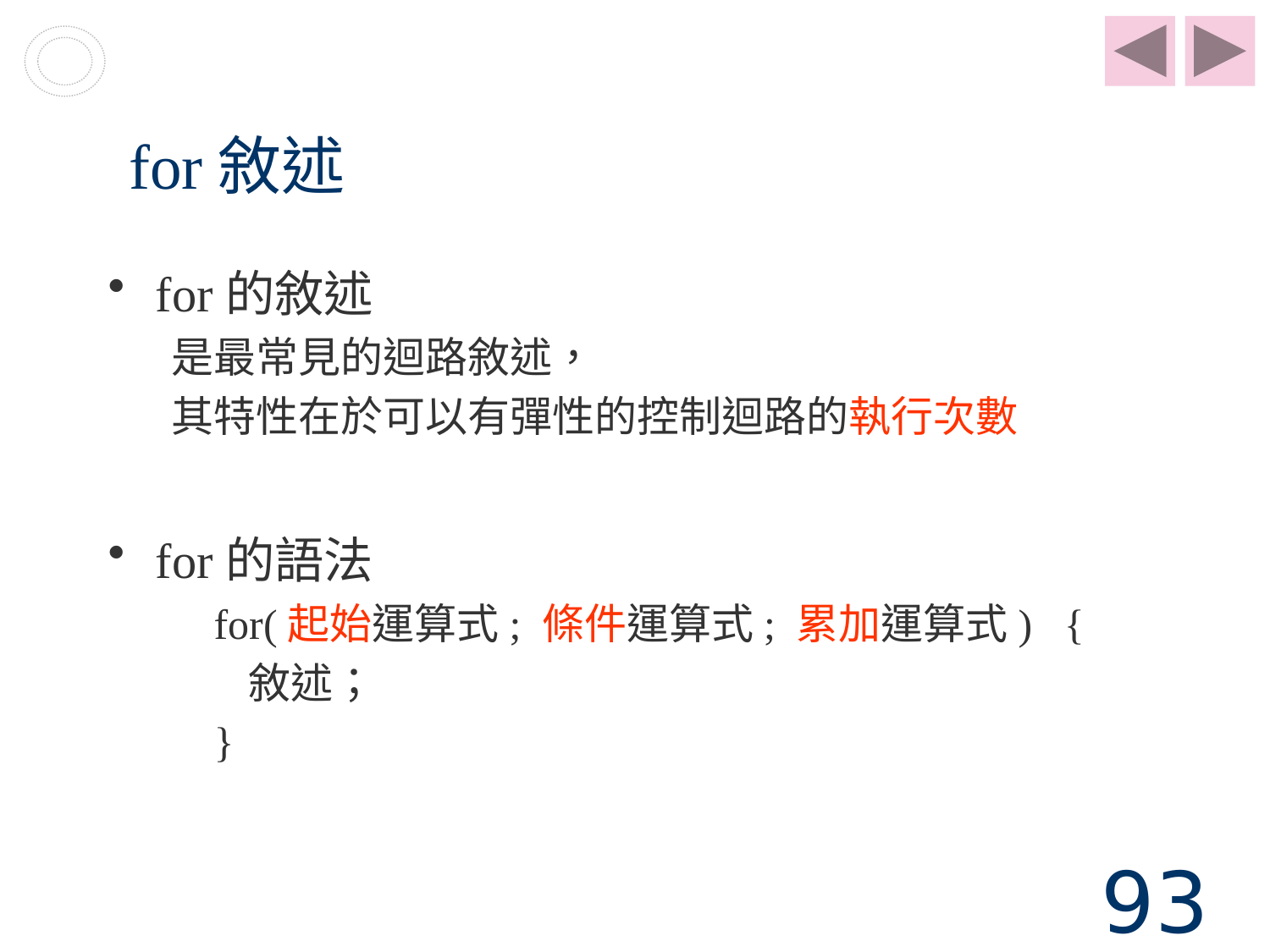

# for敘述
for的敘述
是最常見的迴路敘述，
其特性在於可以有彈性的控制迴路的執行次數

for的語法
    for(起始運算式; 條件運算式; 累加運算式)   {
       敘述；
    }
93